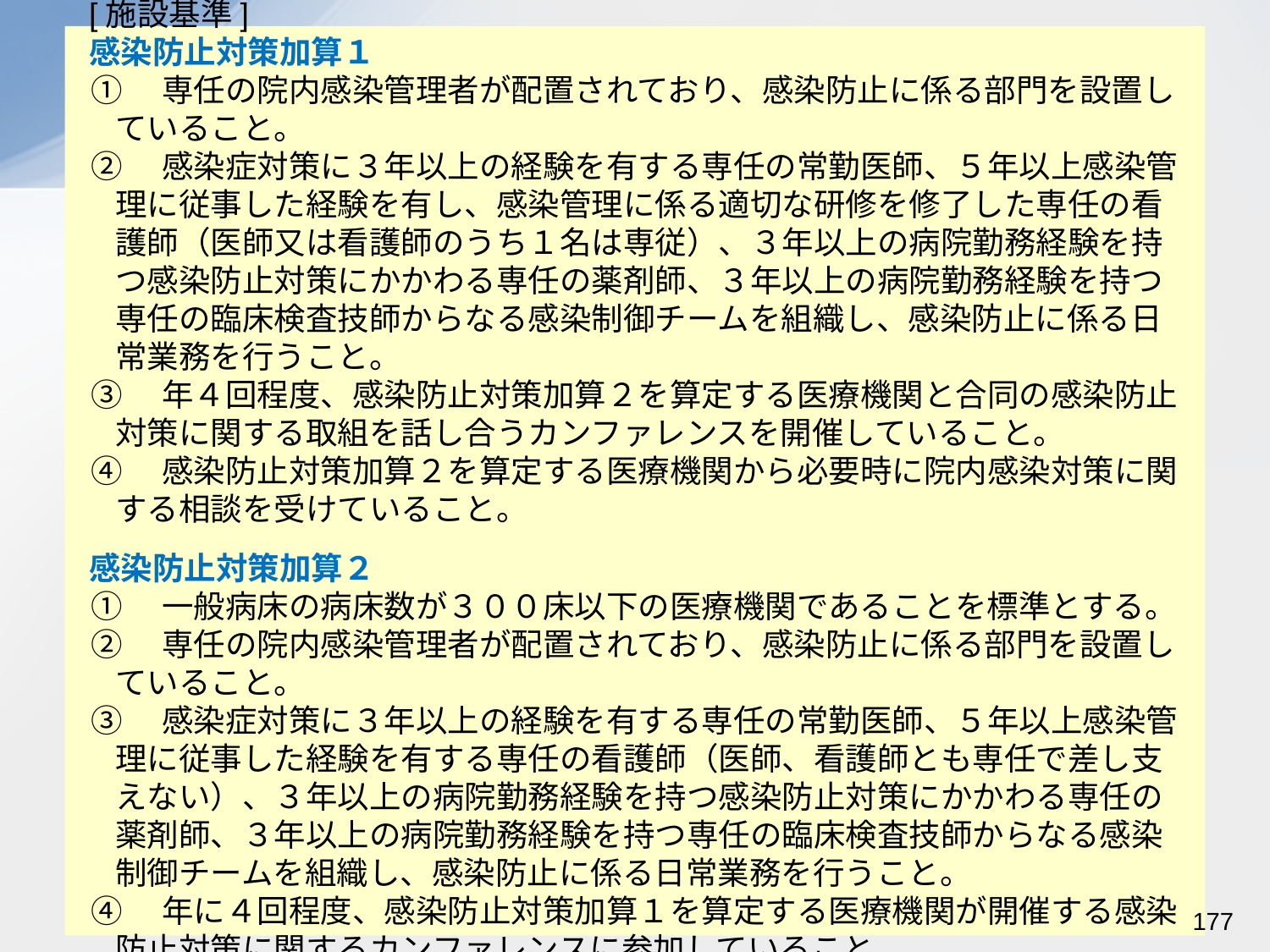

[施設基準]
感染防止対策加算１
①　専任の院内感染管理者が配置されており、感染防止に係る部門を設置していること。
②　感染症対策に３年以上の経験を有する専任の常勤医師、５年以上感染管理に従事した経験を有し、感染管理に係る適切な研修を修了した専任の看護師（医師又は看護師のうち１名は専従）、３年以上の病院勤務経験を持つ感染防止対策にかかわる専任の薬剤師、３年以上の病院勤務経験を持つ専任の臨床検査技師からなる感染制御チームを組織し、感染防止に係る日常業務を行うこと。
③　年４回程度、感染防止対策加算２を算定する医療機関と合同の感染防止対策に関する取組を話し合うカンファレンスを開催していること。
④　感染防止対策加算２を算定する医療機関から必要時に院内感染対策に関する相談を受けていること。
感染防止対策加算２
①　一般病床の病床数が３００床以下の医療機関であることを標準とする。
②　専任の院内感染管理者が配置されており、感染防止に係る部門を設置していること。
③　感染症対策に３年以上の経験を有する専任の常勤医師、５年以上感染管理に従事した経験を有する専任の看護師（医師、看護師とも専任で差し支えない）、３年以上の病院勤務経験を持つ感染防止対策にかかわる専任の薬剤師、３年以上の病院勤務経験を持つ専任の臨床検査技師からなる感染制御チームを組織し、感染防止に係る日常業務を行うこと。
④　年に４回程度、感染防止対策加算１を算定する医療機関が開催する感染防止対策に関するカンファレンスに参加していること。
177